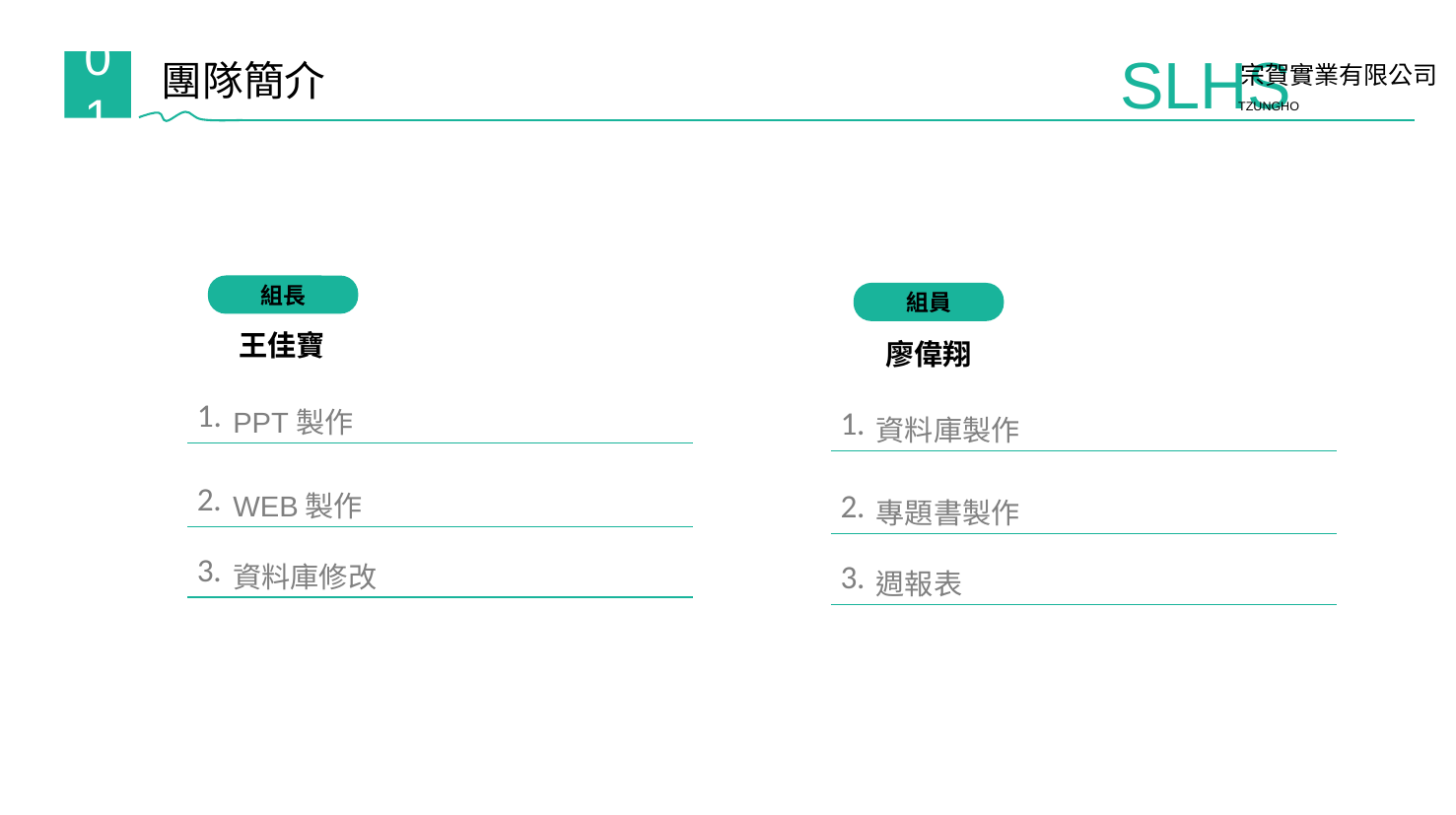

SLHS
宗賀實業有限公司
TZUNGHO
團隊簡介
01

組長

王佳寶
組員

廖偉翔
PPT製作

資料庫製作

1.
1.
WEB製作

專題書製作

2.
2.
資料庫修改
週報表

3.
3.